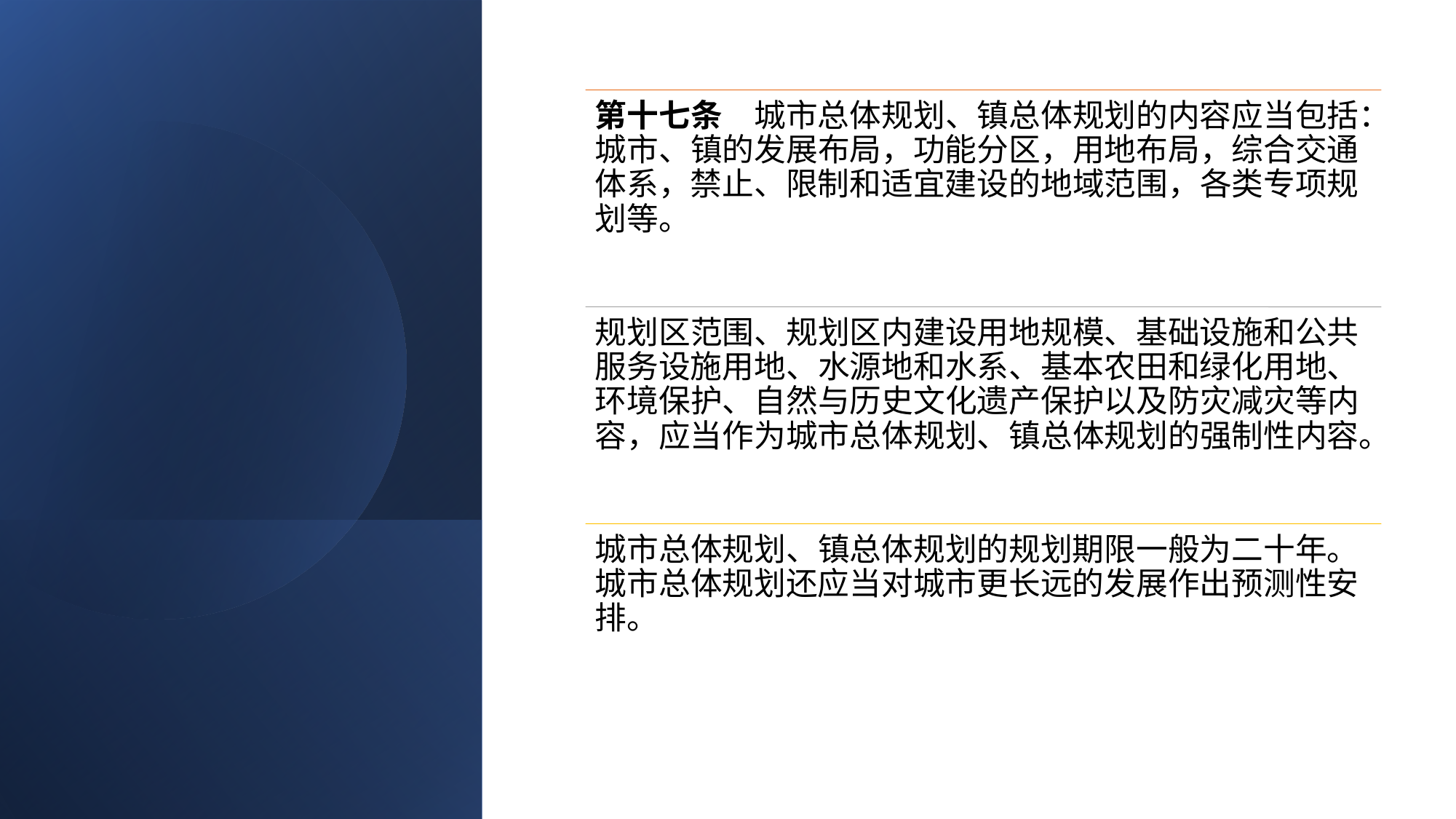

第十七条　城市总体规划、镇总体规划的内容应当包括：城市、镇的发展布局，功能分区，用地布局，综合交通体系，禁止、限制和适宜建设的地域范围，各类专项规划等。
规划区范围、规划区内建设用地规模、基础设施和公共服务设施用地、水源地和水系、基本农田和绿化用地、环境保护、自然与历史文化遗产保护以及防灾减灾等内容，应当作为城市总体规划、镇总体规划的强制性内容。
城市总体规划、镇总体规划的规划期限一般为二十年。城市总体规划还应当对城市更长远的发展作出预测性安排。

#